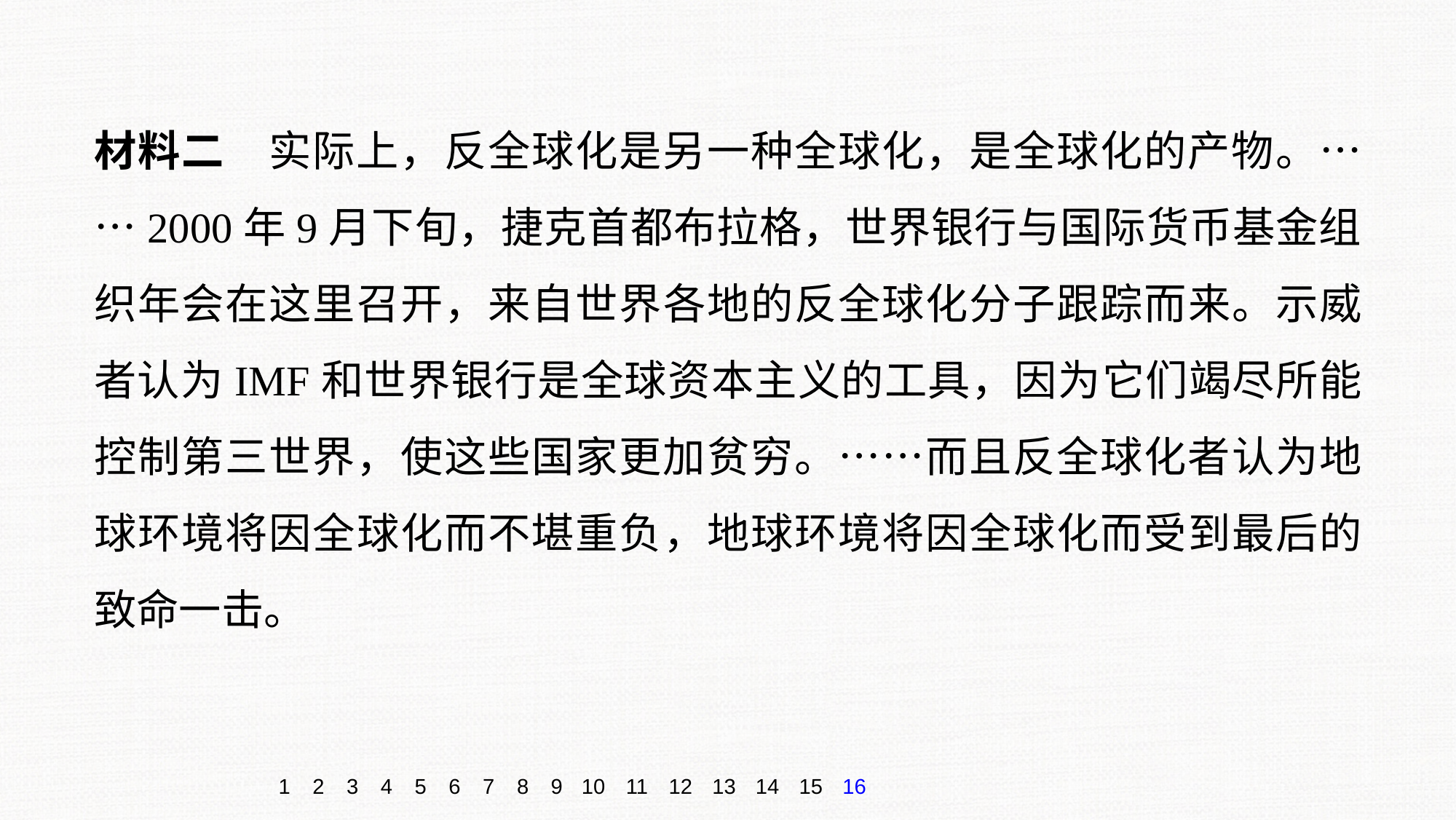

材料二　实际上，反全球化是另一种全球化，是全球化的产物。……2000年9月下旬，捷克首都布拉格，世界银行与国际货币基金组织年会在这里召开，来自世界各地的反全球化分子跟踪而来。示威者认为IMF和世界银行是全球资本主义的工具，因为它们竭尽所能控制第三世界，使这些国家更加贫穷。……而且反全球化者认为地球环境将因全球化而不堪重负，地球环境将因全球化而受到最后的致命一击。
1
2
3
4
5
6
7
8
9
10
11
12
13
14
15
16